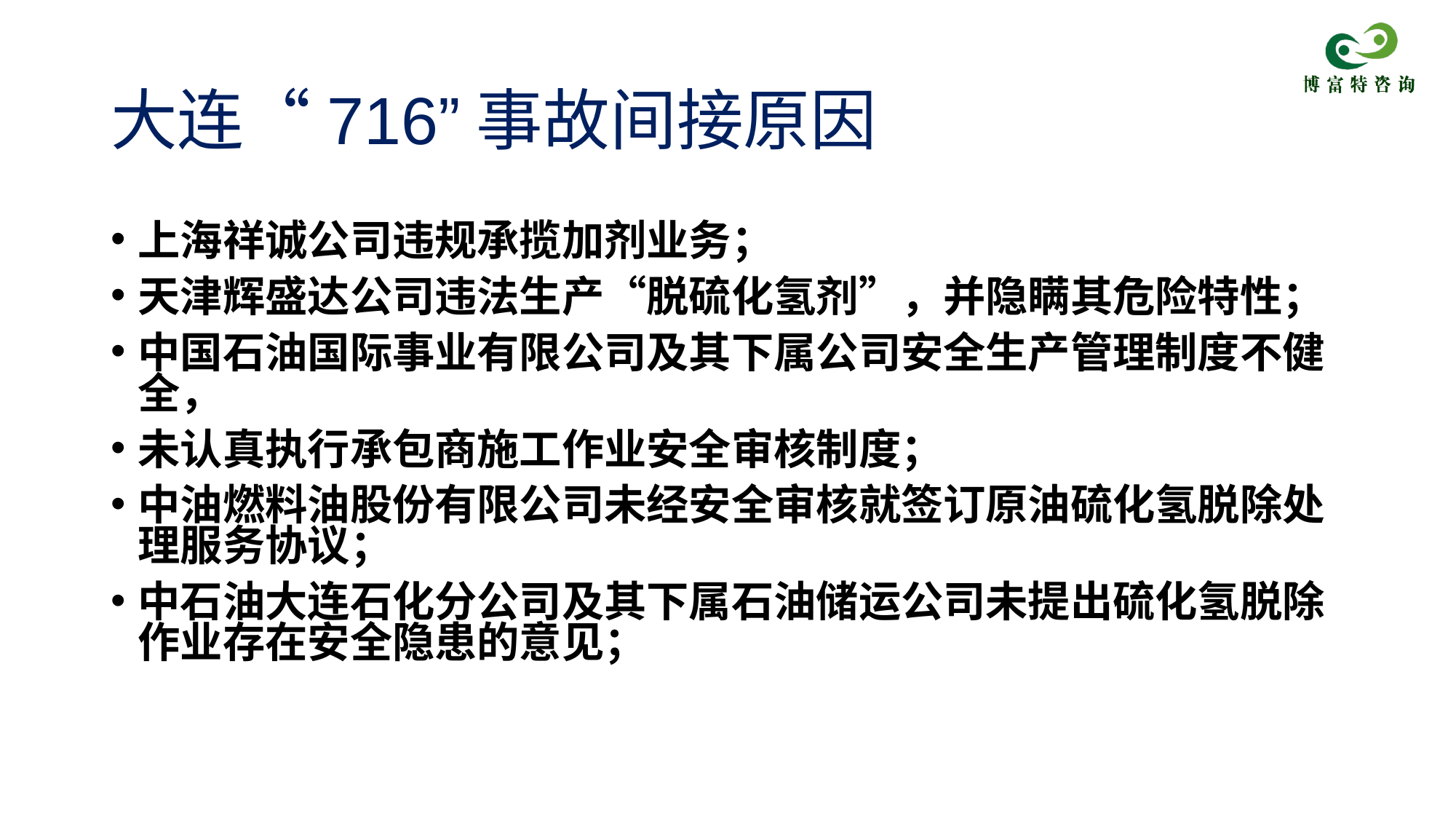

# 大连“716”事故间接原因
上海祥诚公司违规承揽加剂业务；
天津辉盛达公司违法生产“脱硫化氢剂”，并隐瞒其危险特性；
中国石油国际事业有限公司及其下属公司安全生产管理制度不健全，
未认真执行承包商施工作业安全审核制度；
中油燃料油股份有限公司未经安全审核就签订原油硫化氢脱除处理服务协议；
中石油大连石化分公司及其下属石油储运公司未提出硫化氢脱除作业存在安全隐患的意见；